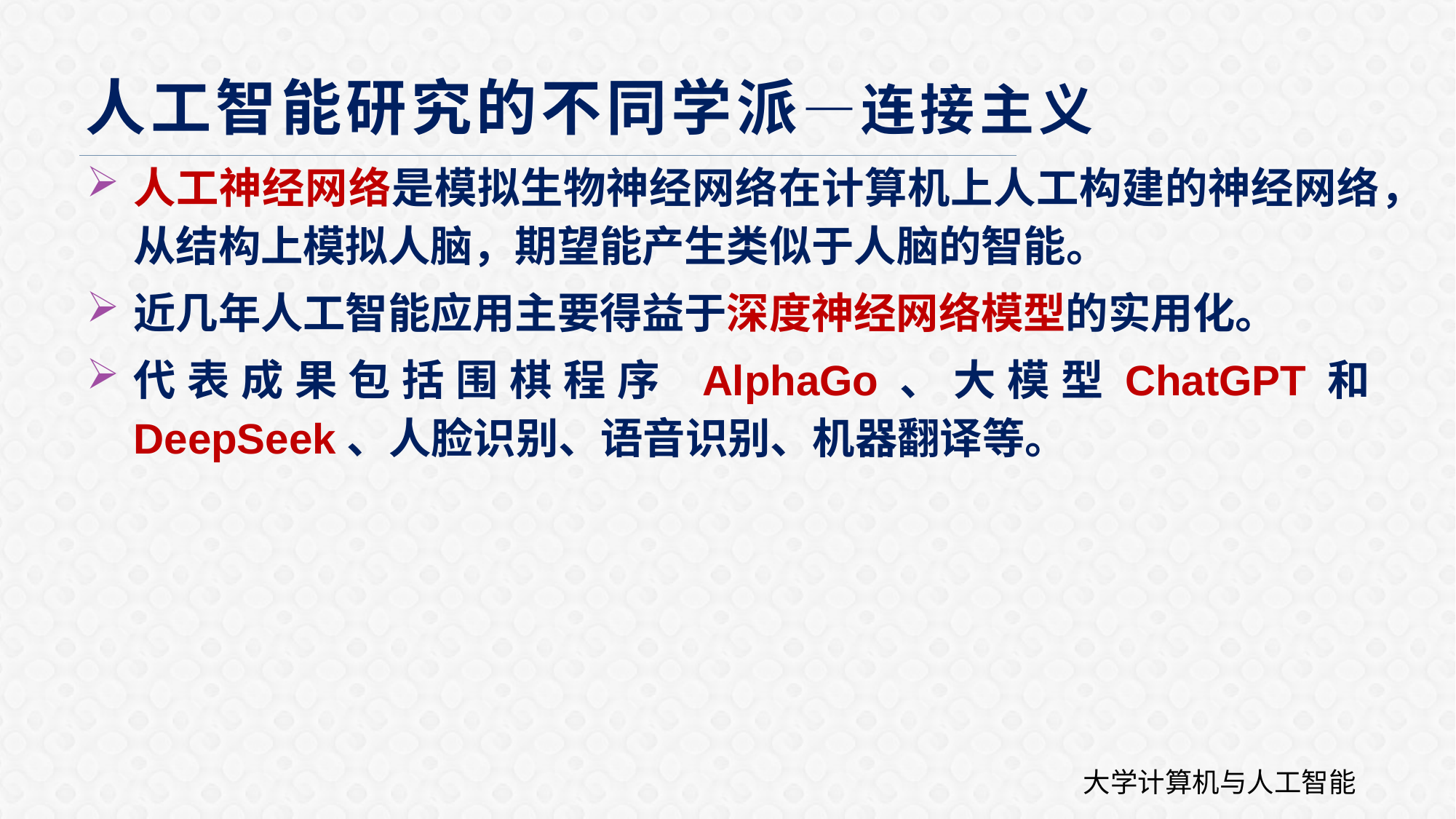

人工智能研究的不同学派—连接主义
人工神经网络是模拟生物神经网络在计算机上人工构建的神经网络，从结构上模拟人脑，期望能产生类似于人脑的智能。
近几年人工智能应用主要得益于深度神经网络模型的实用化。
代表成果包括围棋程序 AlphaGo、大模型ChatGPT和DeepSeek、人脸识别、语音识别、机器翻译等。